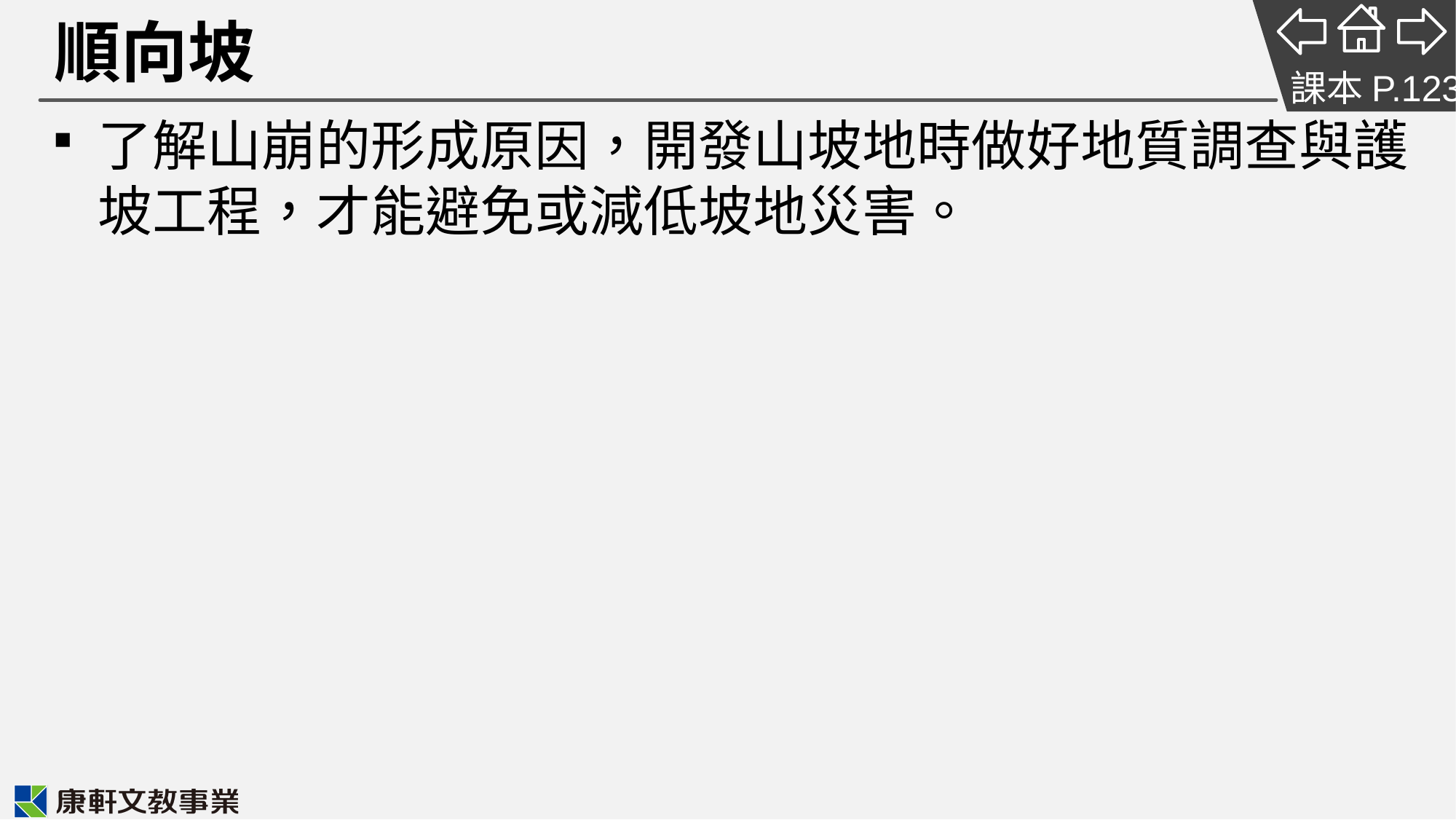

# 順向坡
課本P.123
了解山崩的形成原因，開發山坡地時做好地質調查與護坡工程，才能避免或減低坡地災害。